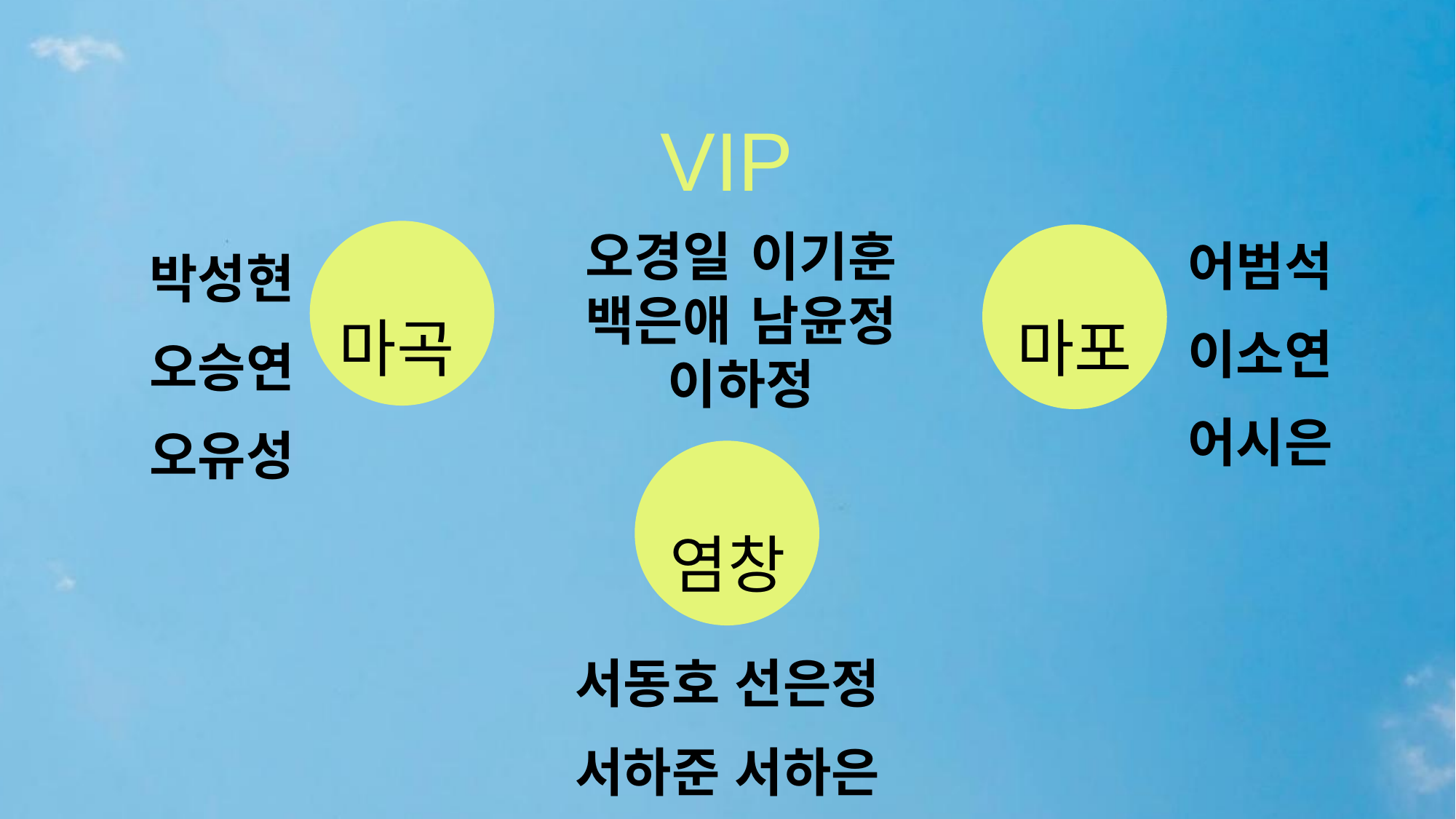

VIP
어범석
이소연
어시은
박성현
오승연
오유성

오경일 이기훈
백은애 남윤정
이하정

마포
마곡

염창
서동호 선은정
서하준 서하은